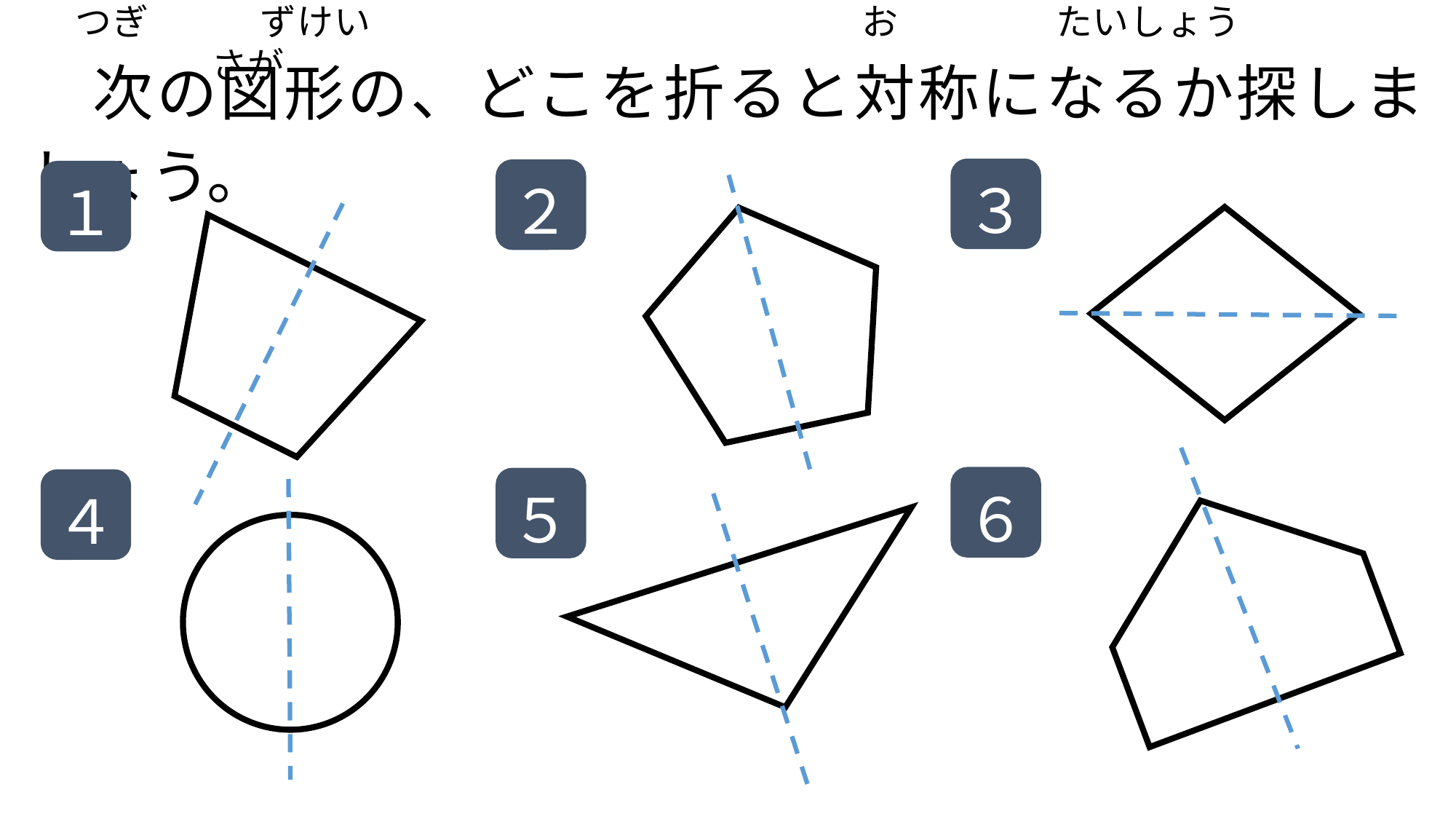

次の図形の、どこを折ると対称になるか探しましょう。
　 つぎ　　　ずけい　　　　　　　　　　　　　 お　 　　　たいしょう　　　　　　　　　　さが

３
２
１

６
５
４